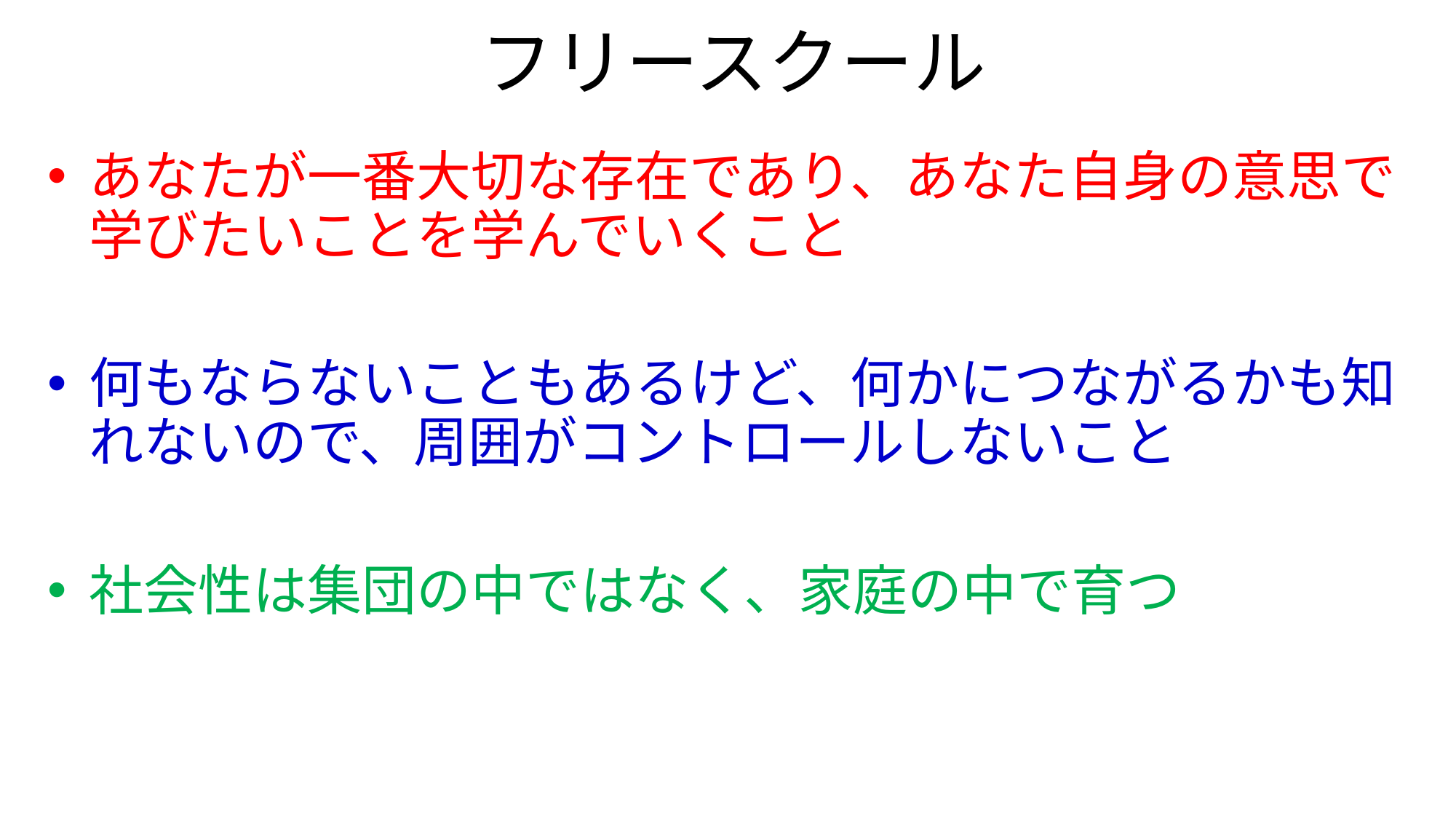

# フリースクール
あなたが一番大切な存在であり、あなた自身の意思で学びたいことを学んでいくこと

何もならないこともあるけど、何かにつながるかも知れないので、周囲がコントロールしないこと

社会性は集団の中ではなく、家庭の中で育つ